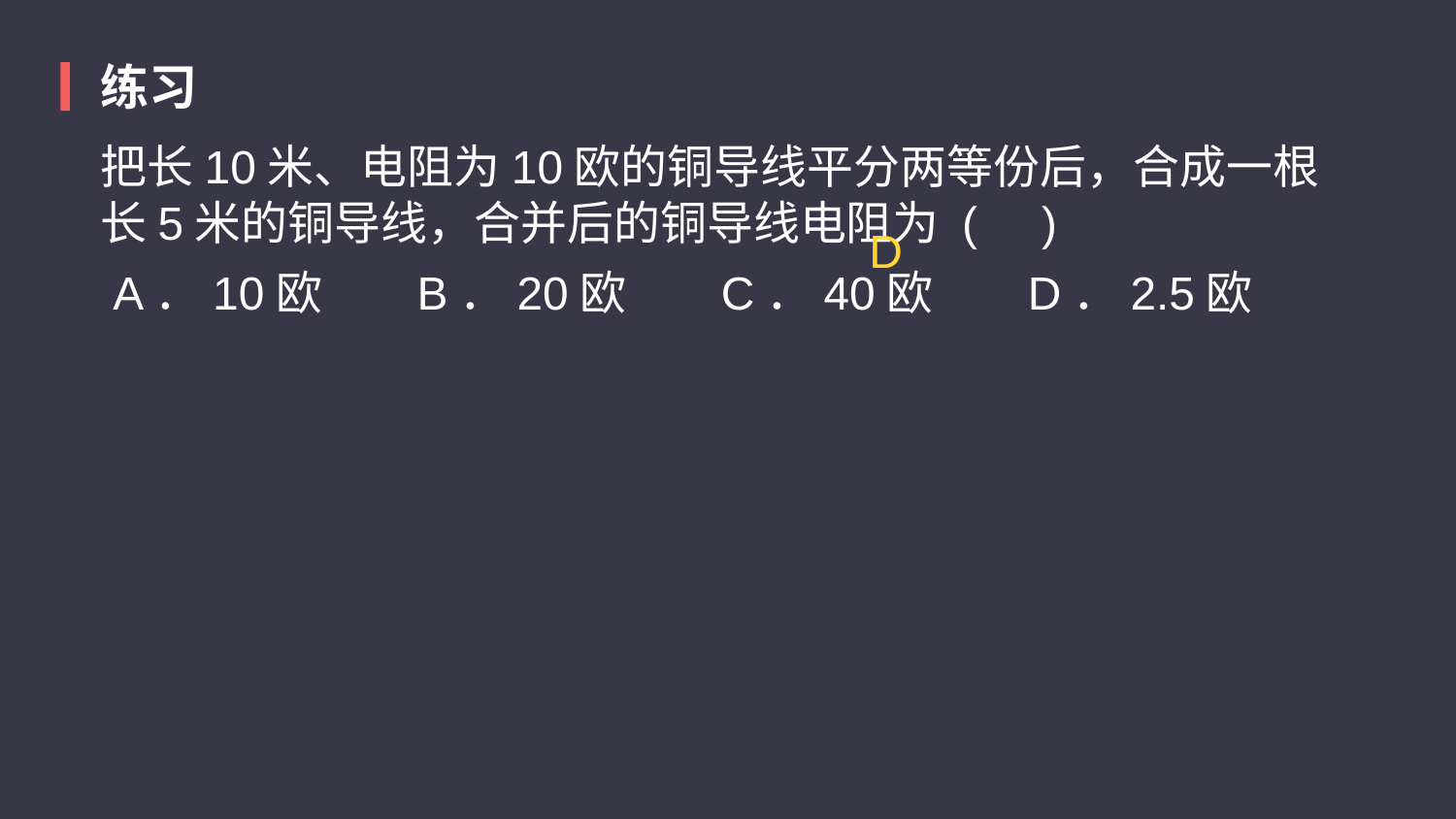

练习

把长10米、电阻为10欧的铜导线平分两等份后，合成一根长5米的铜导线，合并后的铜导线电阻为 (     )
 A．10欧        B．20欧        C．40欧        D．2.5欧
D